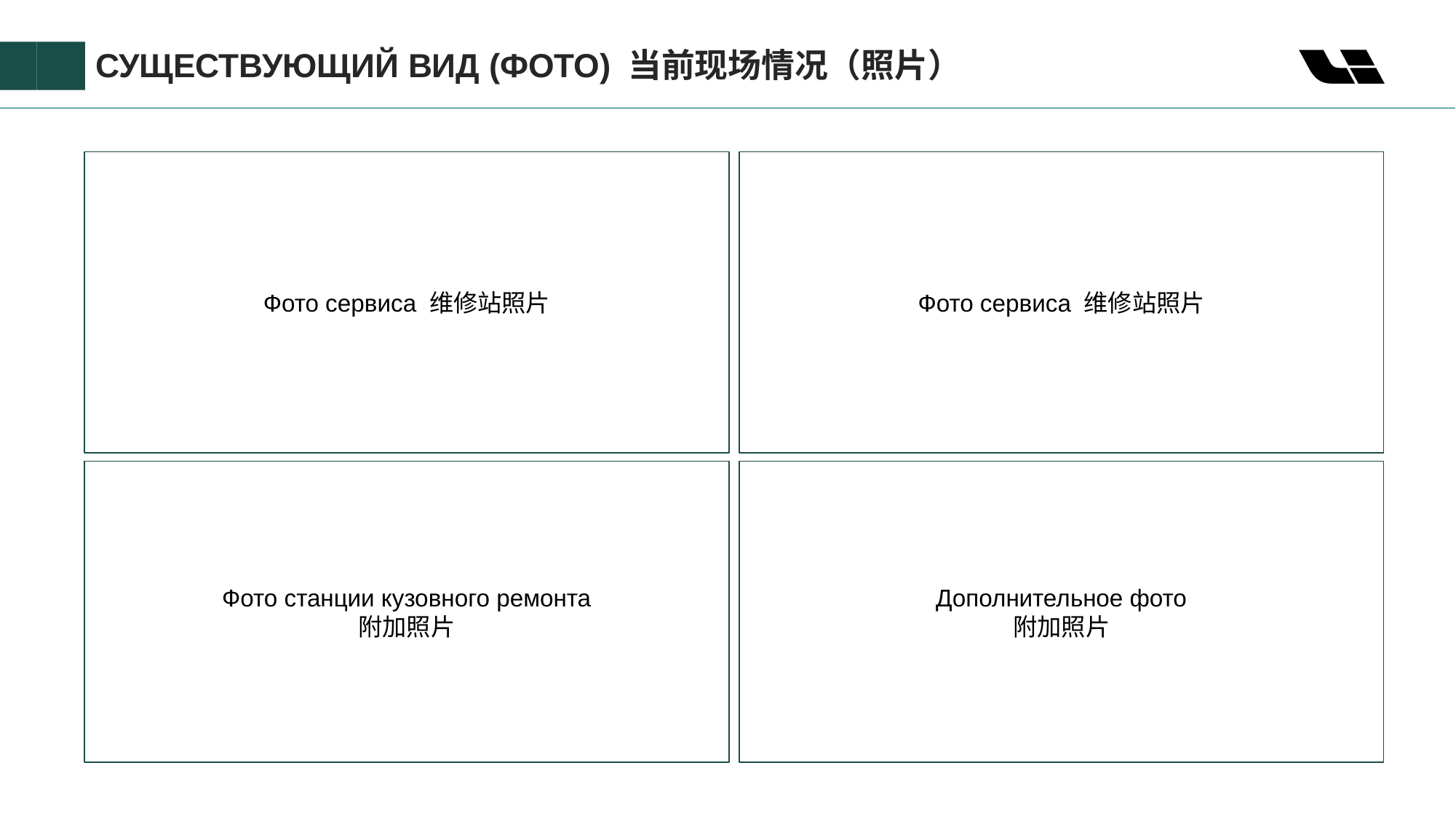

СУЩЕСТВУЮЩИЙ ВИД (ФОТО) 当前现场情况（照片）
Фото сервиса 维修站照片
Фото сервиса 维修站照片
Фото станции кузовного ремонта
附加照片
Дополнительное фото
附加照片